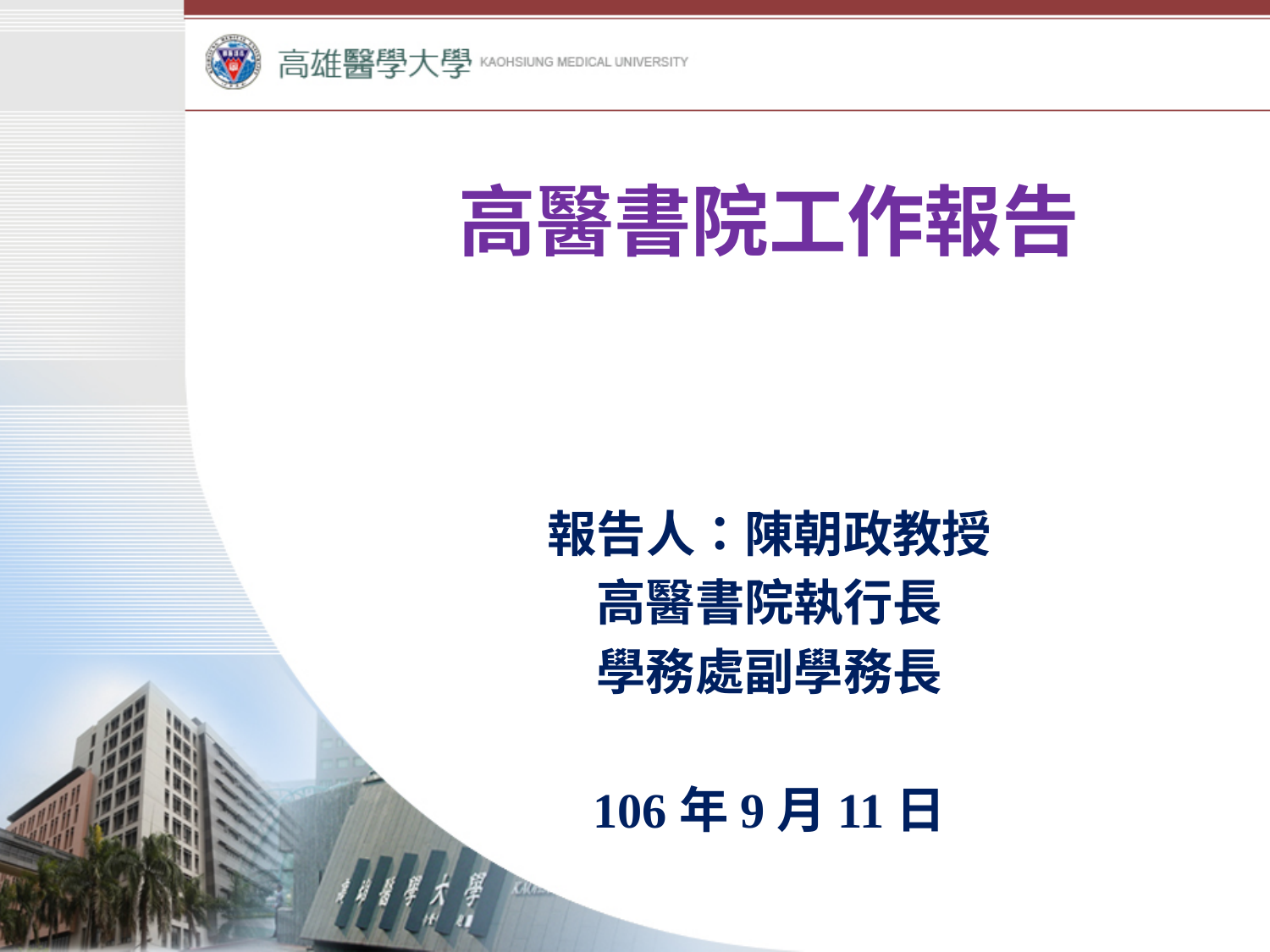

高醫書院工作報告

報告人：陳朝政教授
高醫書院執行長
學務處副學務長

106年9月11日